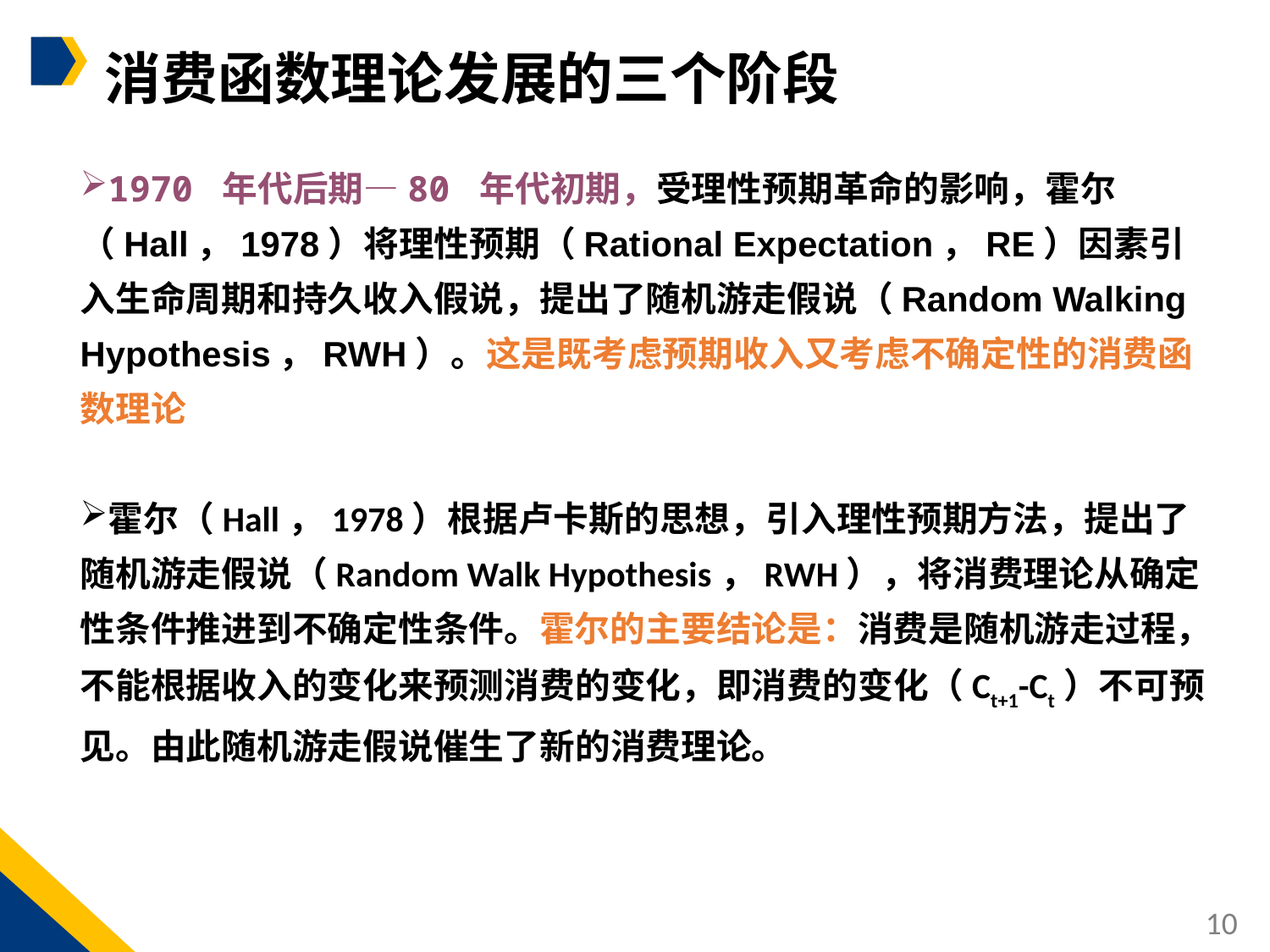

消费函数理论发展的三个阶段

1970 年代后期—80 年代初期，受理性预期革命的影响，霍尔（Hall，1978）将理性预期（Rational Expectation，RE）因素引入生命周期和持久收入假说，提出了随机游走假说（Random Walking Hypothesis，RWH）。这是既考虑预期收入又考虑不确定性的消费函数理论

霍尔（Hall，1978）根据卢卡斯的思想，引入理性预期方法，提出了随机游走假说（Random Walk Hypothesis，RWH），将消费理论从确定性条件推进到不确定性条件。霍尔的主要结论是：消费是随机游走过程，不能根据收入的变化来预测消费的变化，即消费的变化（Ct+1-Ct）不可预见。由此随机游走假说催生了新的消费理论。